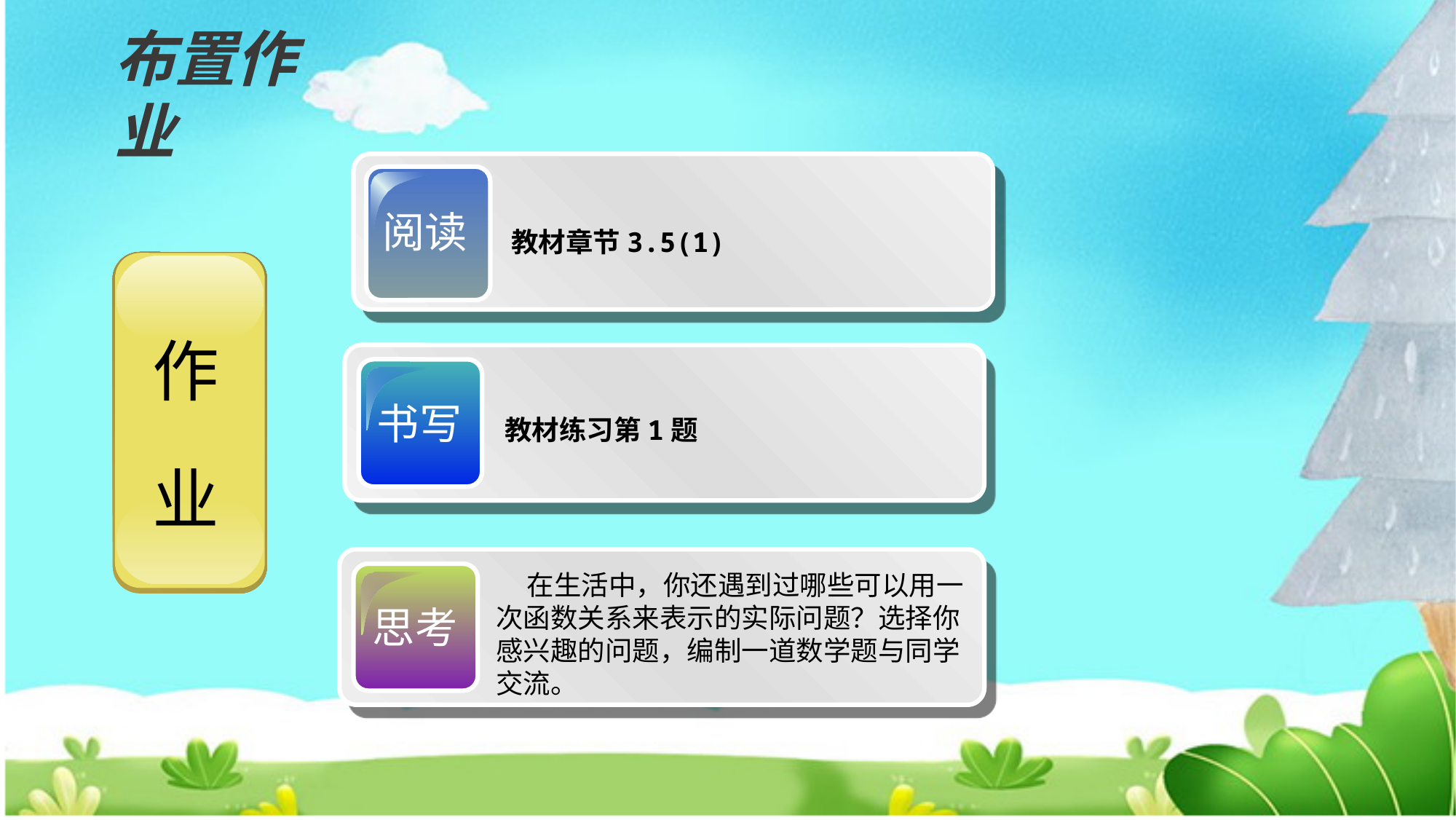

布置作业

阅读
教材章节3.5(1)

书写
教材练习第1题

    在生活中，你还遇到过哪些可以用一次函数关系来表示的实际问题？选择你感兴趣的问题，编制一道数学题与同学交流。

思考

作
业